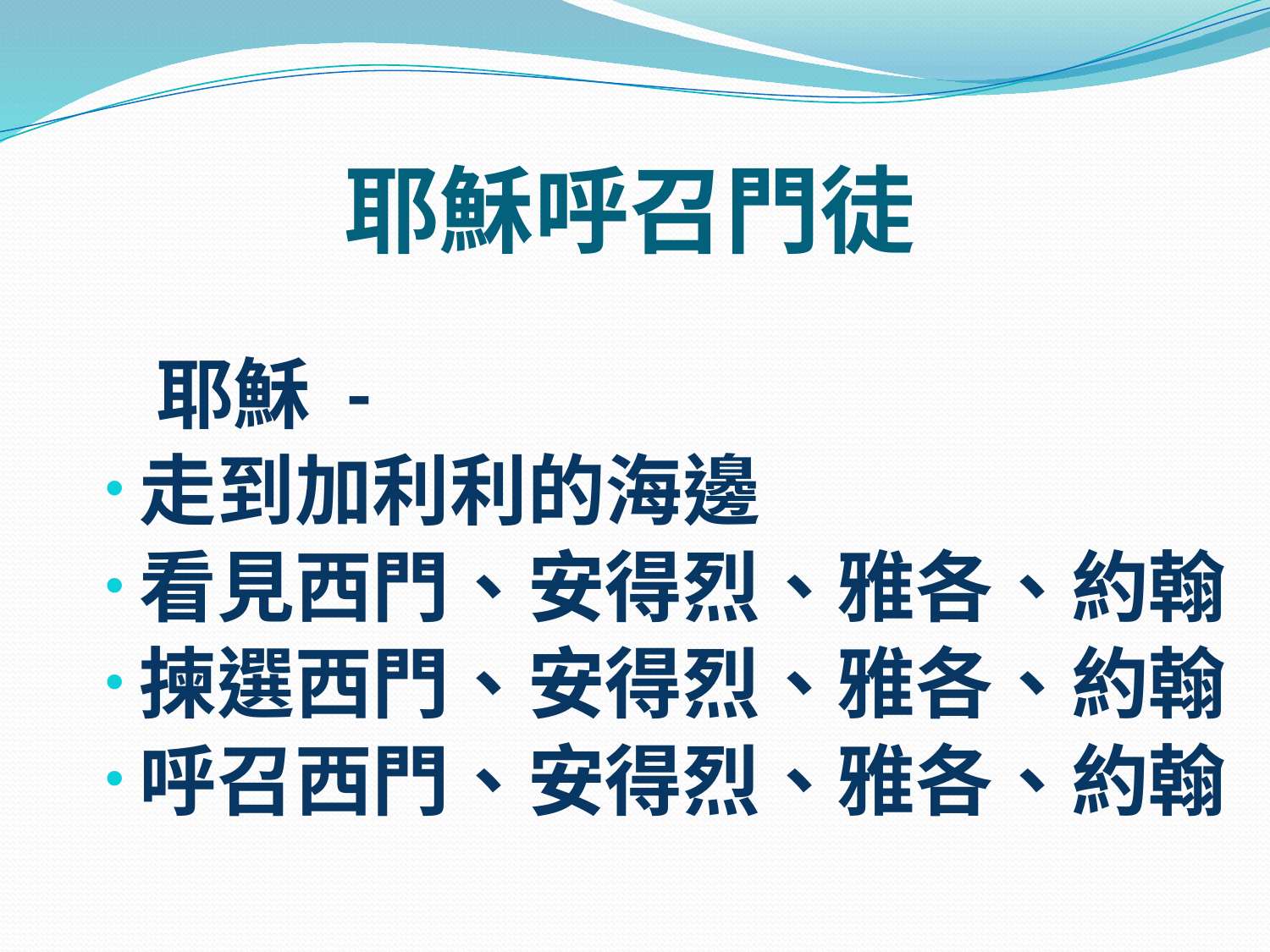

# 耶穌呼召門徒
    耶穌 -
走到加利利的海邊
看見西門、安得烈、雅各、約翰
揀選西門、安得烈、雅各、約翰
呼召西門、安得烈、雅各、約翰